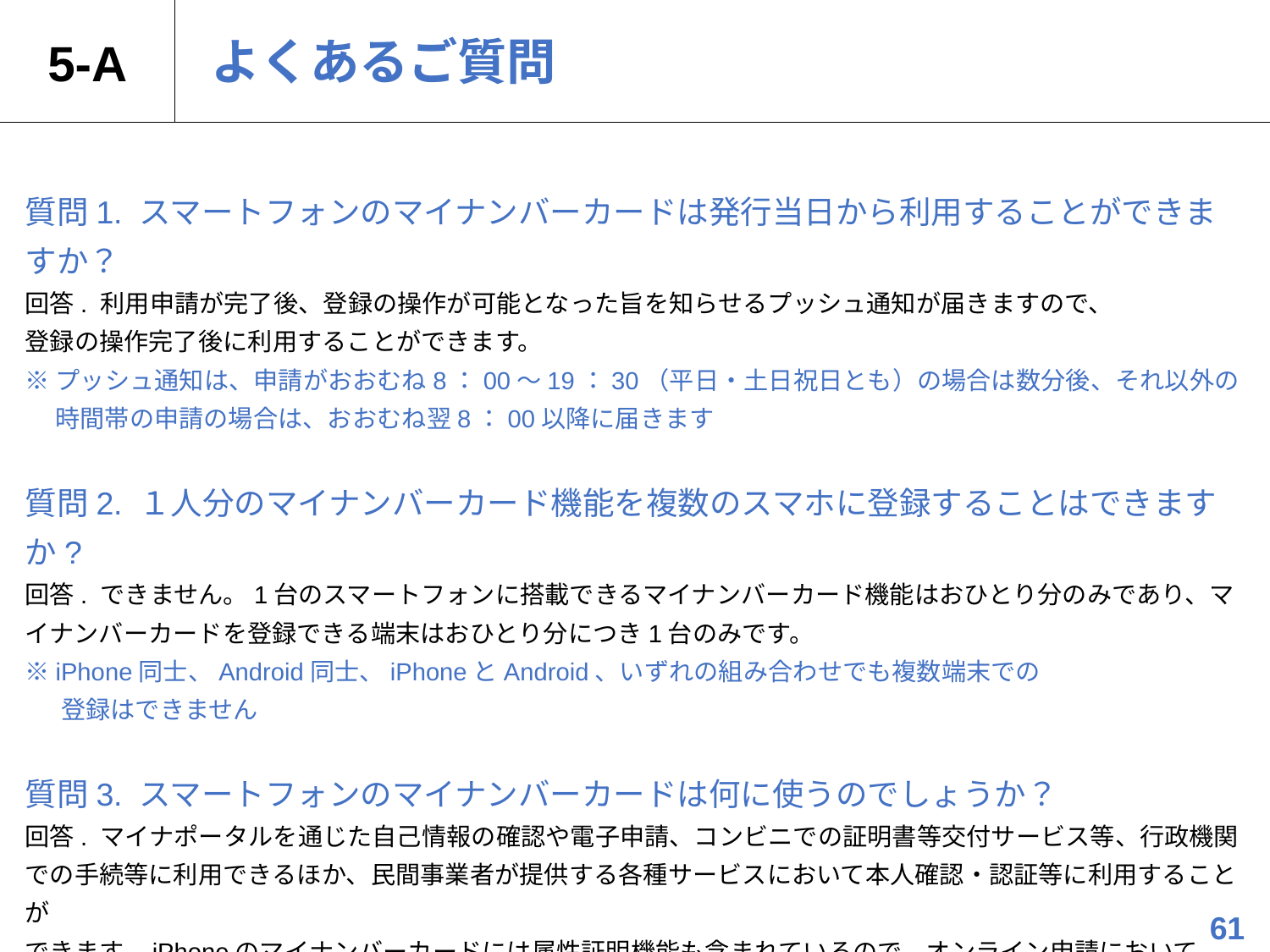

# 5-A
よくあるご質問
質問1. スマートフォンのマイナンバーカードは発行当日から利用することができますか？
回答. 利用申請が完了後、登録の操作が可能となった旨を知らせるプッシュ通知が届きますので、
登録の操作完了後に利用することができます。
※プッシュ通知は、申請がおおむね8：00～19：30（平日・土日祝日とも）の場合は数分後、それ以外の
　 時間帯の申請の場合は、おおむね翌8：00以降に届きます

質問2. １人分のマイナンバーカード機能を複数のスマホに登録することはできますか?
回答. できません。1台のスマートフォンに搭載できるマイナンバーカード機能はおひとり分のみであり、マイナンバーカードを登録できる端末はおひとり分につき1台のみです。
※iPhone同士、Android同士、iPhoneとAndroid、いずれの組み合わせでも複数端末での
 　登録はできません

質問3. スマートフォンのマイナンバーカードは何に使うのでしょうか？
回答. マイナポータルを通じた自己情報の確認や電子申請、コンビニでの証明書等交付サービス等、行政機関での手続等に利用できるほか、民間事業者が提供する各種サービスにおいて本人確認・認証等に利用することが
できます。iPhoneのマイナンバーカードには属性証明機能も含まれているので、オンライン申請において
氏名・生年月日等の情報入力の省略や、スムーズな年齢確認への活用も期待されます。

61